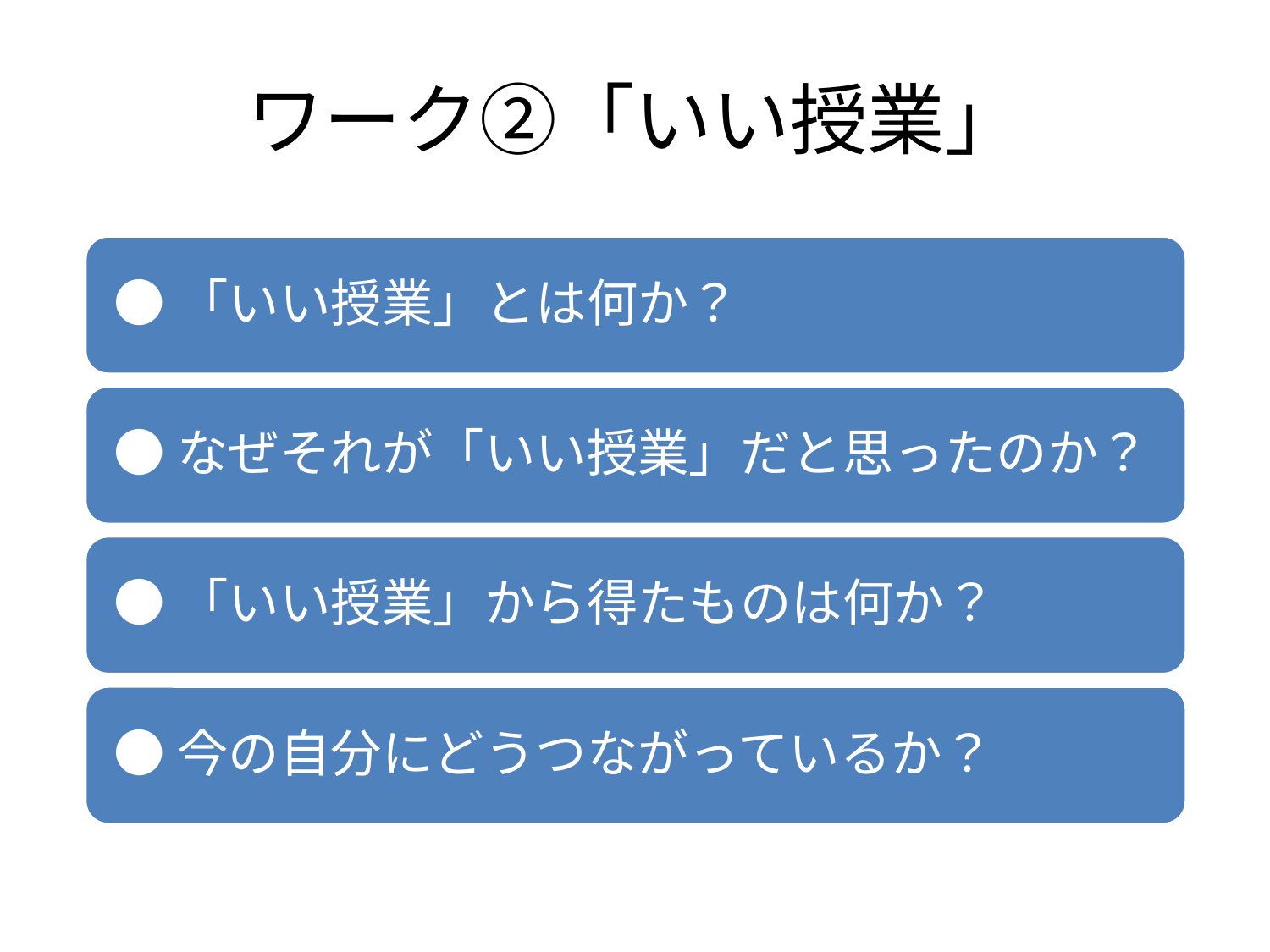

# ワーク②「いい授業」
●「いい授業」とは何か？
●なぜそれが「いい授業」だと思ったのか？
●「いい授業」から得たものは何か？
●今の自分にどうつながっているか？